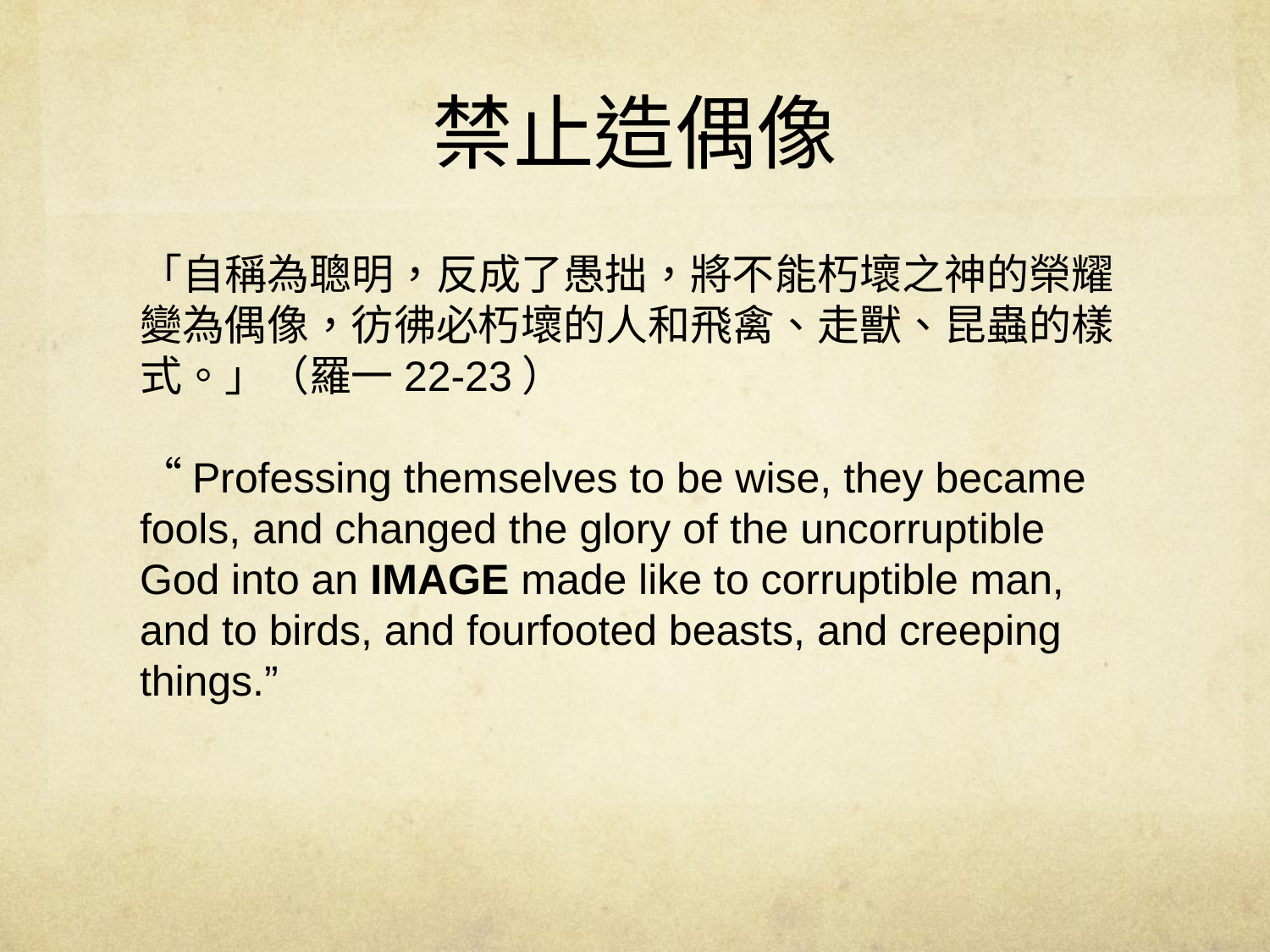

# 禁止造偶像
「自稱為聰明，反成了愚拙，將不能朽壞之神的榮耀變為偶像，彷彿必朽壞的人和飛禽、走獸、昆蟲的樣式。」（羅一22-23）
“Professing themselves to be wise, they became fools, and changed the glory of the uncorruptible God into an IMAGE made like to corruptible man, and to birds, and fourfooted beasts, and creeping things.”